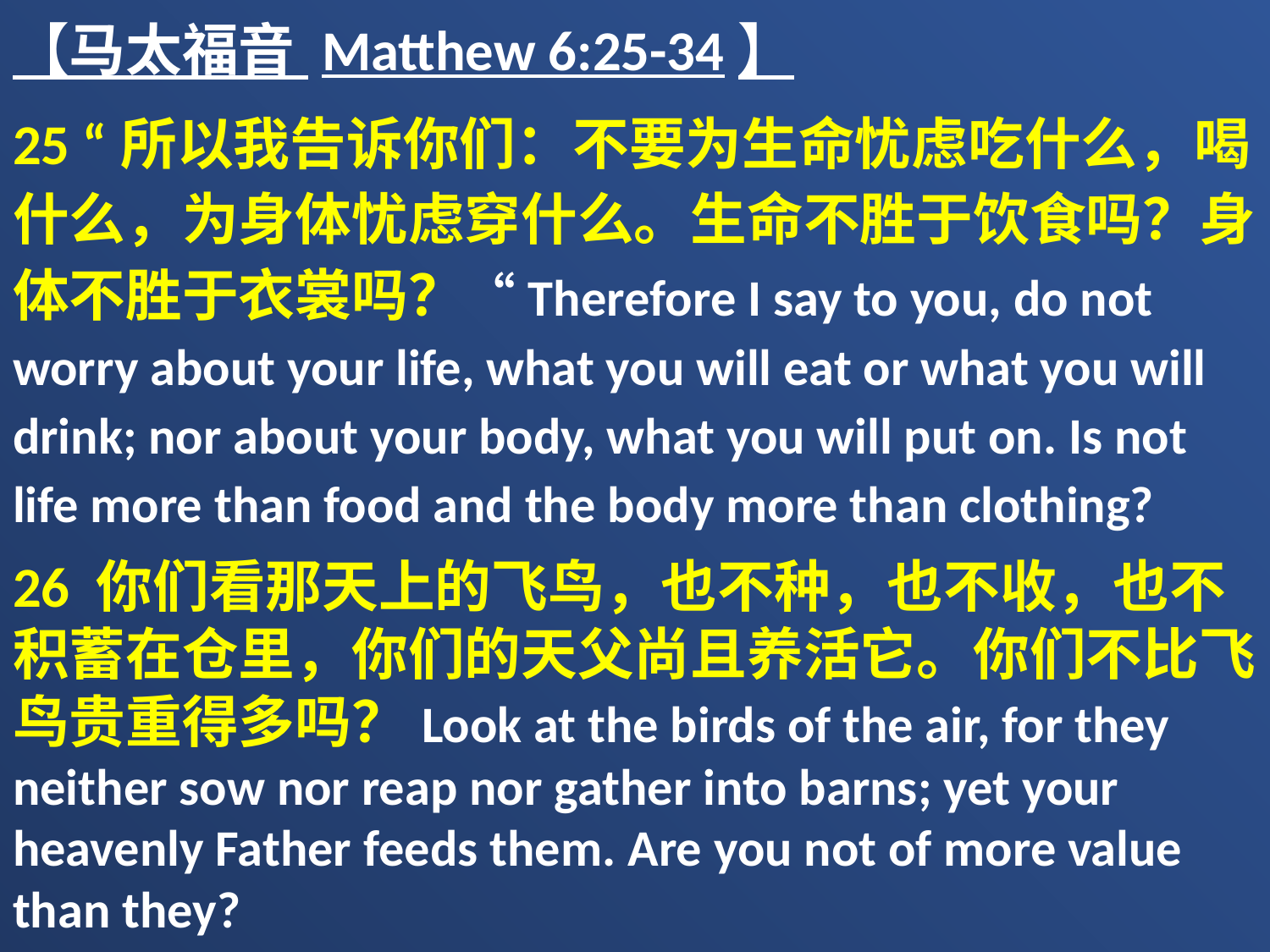

【马太福音 Matthew 6:25-34】
25 “所以我告诉你们：不要为生命忧虑吃什么，喝什么，为身体忧虑穿什么。生命不胜于饮食吗？身体不胜于衣裳吗？“Therefore I say to you, do not worry about your life, what you will eat or what you will drink; nor about your body, what you will put on. Is not life more than food and the body more than clothing?
26 你们看那天上的飞鸟，也不种，也不收，也不积蓄在仓里，你们的天父尚且养活它。你们不比飞鸟贵重得多吗？Look at the birds of the air, for they neither sow nor reap nor gather into barns; yet your heavenly Father feeds them. Are you not of more value than they?